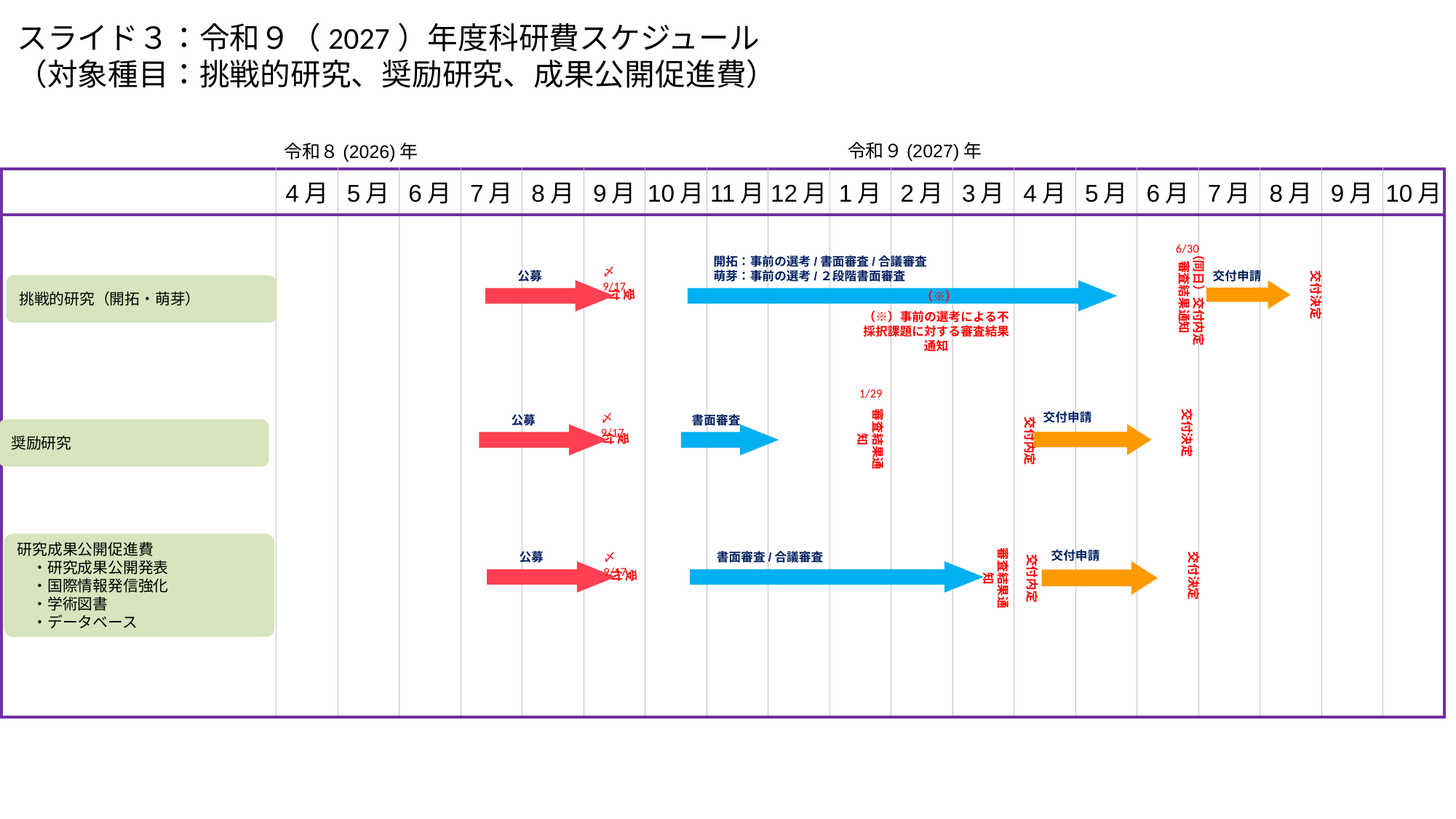

スライド３：令和９（2027）年度科研費スケジュール
（対象種目：挑戦的研究、奨励研究、成果公開促進費）
令和９(2027)年
令和８(2026)年
|  | 4月 | 5月 | 6月 | 7月 | 8月 | 9月 | 10月 | 11月 | 12月 | 1月 | 2月 | 3月 | 4月 | 5月 | 6月 | 7月 | 8月 | 9月 | 10月 |
| --- | --- | --- | --- | --- | --- | --- | --- | --- | --- | --- | --- | --- | --- | --- | --- | --- | --- | --- | --- |
|  |  |  |  |  |  |  |  |  |  |  |  |  |  |  |  |  |  |  |  |
（同日）交付内定
審査結果通知
開拓：事前の選考/書面審査/合議審査
萌芽：事前の選考/２段階書面審査
交付決定
公募
交付申請
受付
挑戦的研究（開拓・萌芽）

（※）
（※）事前の選考による不採択課題に対する審査結果通知
〆9/17
6/30
交付内定
審査結果通知
交付決定
交付申請
書面審査
公募
受付
奨励研究

〆9/17
1/29
交付内定
研究成果公開促進費
　・研究成果公開発表
　・国際情報発信強化
　・学術図書
　・データベース
審査結果通知
交付決定
交付申請
公募
書面審査/合議審査
受付

〆9/17